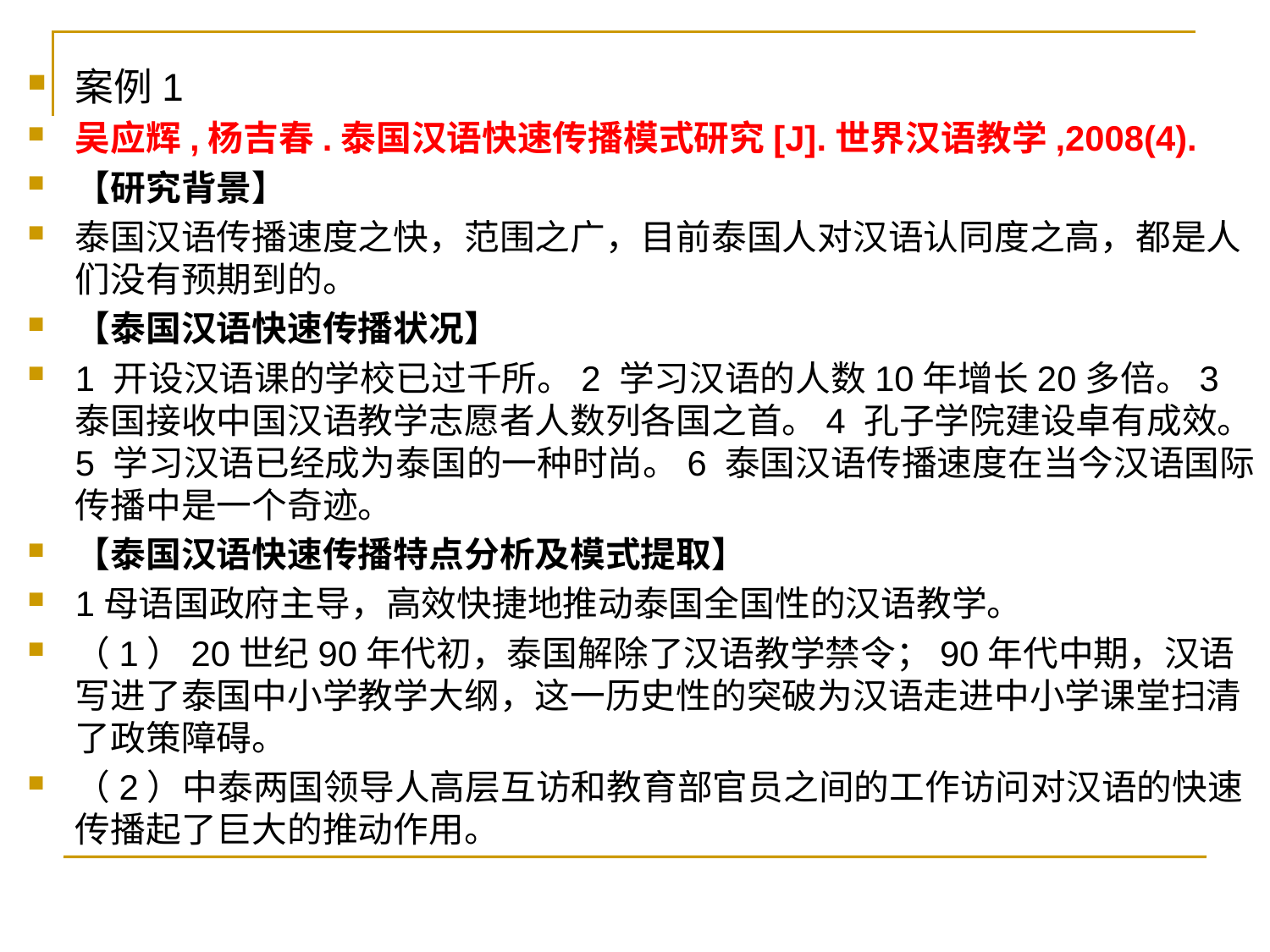

案例1
吴应辉,杨吉春.泰国汉语快速传播模式研究[J].世界汉语教学,2008(4).
【研究背景】
泰国汉语传播速度之快，范围之广，目前泰国人对汉语认同度之高，都是人们没有预期到的。
【泰国汉语快速传播状况】
1 开设汉语课的学校已过千所。2 学习汉语的人数10年增长20多倍。3 泰国接收中国汉语教学志愿者人数列各国之首。4 孔子学院建设卓有成效。5 学习汉语已经成为泰国的一种时尚。6 泰国汉语传播速度在当今汉语国际传播中是一个奇迹。
【泰国汉语快速传播特点分析及模式提取】
1母语国政府主导，高效快捷地推动泰国全国性的汉语教学。
（1）20世纪90年代初，泰国解除了汉语教学禁令；90年代中期，汉语写进了泰国中小学教学大纲，这一历史性的突破为汉语走进中小学课堂扫清了政策障碍。
（2）中泰两国领导人高层互访和教育部官员之间的工作访问对汉语的快速传播起了巨大的推动作用。